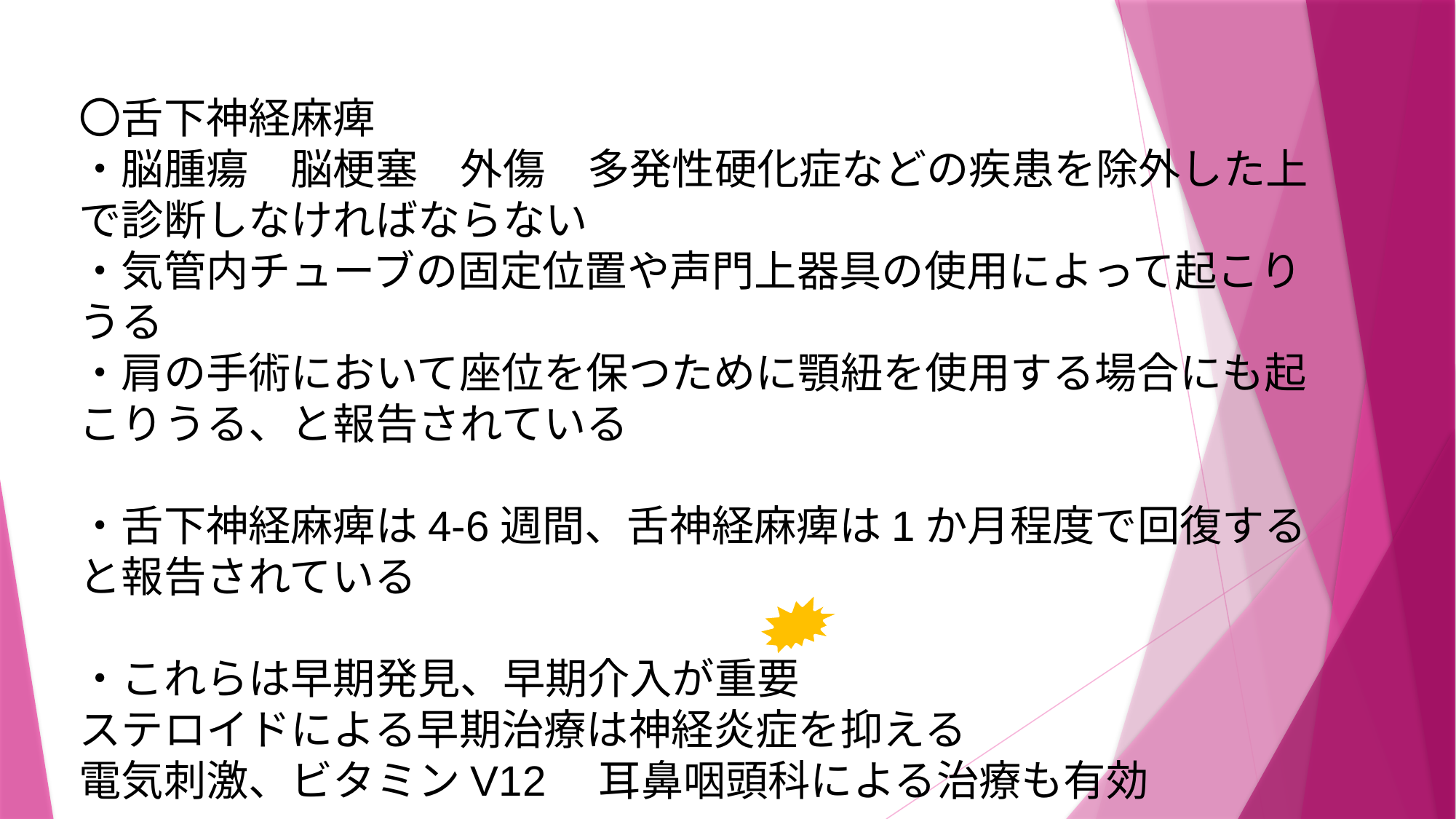

〇舌下神経麻痺
・脳腫瘍　脳梗塞　外傷　多発性硬化症などの疾患を除外した上で診断しなければならない
・気管内チューブの固定位置や声門上器具の使用によって起こりうる
・肩の手術において座位を保つために顎紐を使用する場合にも起こりうる、と報告されている

・舌下神経麻痺は4‐6週間、舌神経麻痺は1か月程度で回復すると報告されている

・これらは早期発見、早期介入が重要
ステロイドによる早期治療は神経炎症を抑える
電気刺激、ビタミンV12　耳鼻咽頭科による治療も有効